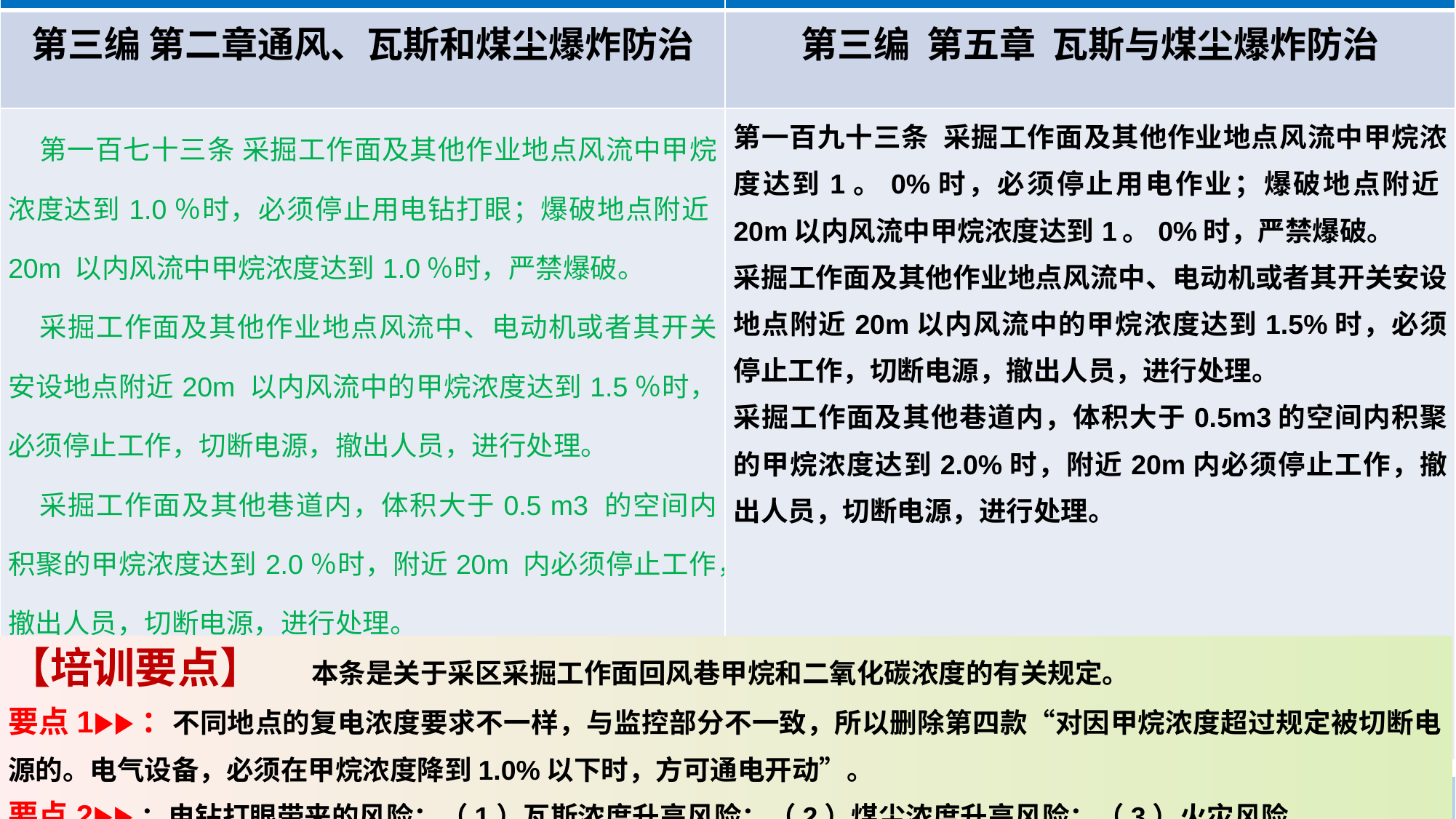

| 《煤矿安全规程》（2022版） | 《煤矿安全规程》（2025版） |
| --- | --- |
| 第三编 第二章通风、瓦斯和煤尘爆炸防治 | 第三编 第五章 瓦斯与煤尘爆炸防治 |
| 第一百七十三条 采掘工作面及其他作业地点风流中甲烷浓度达到1.0％时，必须停止用电钻打眼；爆破地点附近20m 以内风流中甲烷浓度达到1.0％时，严禁爆破。 采掘工作面及其他作业地点风流中、电动机或者其开关安设地点附近20m 以内风流中的甲烷浓度达到1.5％时，必须停止工作，切断电源，撤出人员，进行处理。 采掘工作面及其他巷道内，体积大于0.5 m3 的空间内积聚的甲烷浓度达到2.0％时，附近20m 内必须停止工作，撤出人员，切断电源，进行处理。 对因甲烷浓度超过规定被切断电源的电气设备，必须在甲烷浓度降到1.0％以下时，方可通电开动。 | 第一百九十三条 采掘工作面及其他作业地点风流中甲烷浓度达到1。0%时，必须停止用电作业；爆破地点附近20m以内风流中甲烷浓度达到1。0%时，严禁爆破。 采掘工作面及其他作业地点风流中、电动机或者其开关安设地点附近20m以内风流中的甲烷浓度达到1.5%时，必须停止工作，切断电源，撤出人员，进行处理。 采掘工作面及其他巷道内，体积大于0.5m3的空间内积聚的甲烷浓度达到2.0%时，附近20m内必须停止工作，撤出人员，切断电源，进行处理。 |
【培训要点】      本条是关于采区采掘工作面回风巷甲烷和二氧化碳浓度的有关规定。
要点1▶▶：不同地点的复电浓度要求不一样，与监控部分不一致，所以删除第四款“对因甲烷浓度超过规定被切断电源的。电气设备，必须在甲烷浓度降到1.0%以下时，方可通电开动”。
要点2▶▶：电钻打眼带来的风险：（1）瓦斯浓度升高风险；（2）煤尘浓度升高风险；（3）火灾风险
要点3▶▶：井下爆破的安全风险：（1）冲击波伤人；（2）飞石（煤）伤人；（3）P一氧化碳中毒；（4）瓦斯事故；
（5）煤尘事故；（6）火灾事故；（7）冒顶片帮；（8）迎头无风
要点4▶▶：瓦斯积聚存在的安全风险：（1）瓦斯爆炸；（2）窒息；（3）煤尘事故；（4）火灾